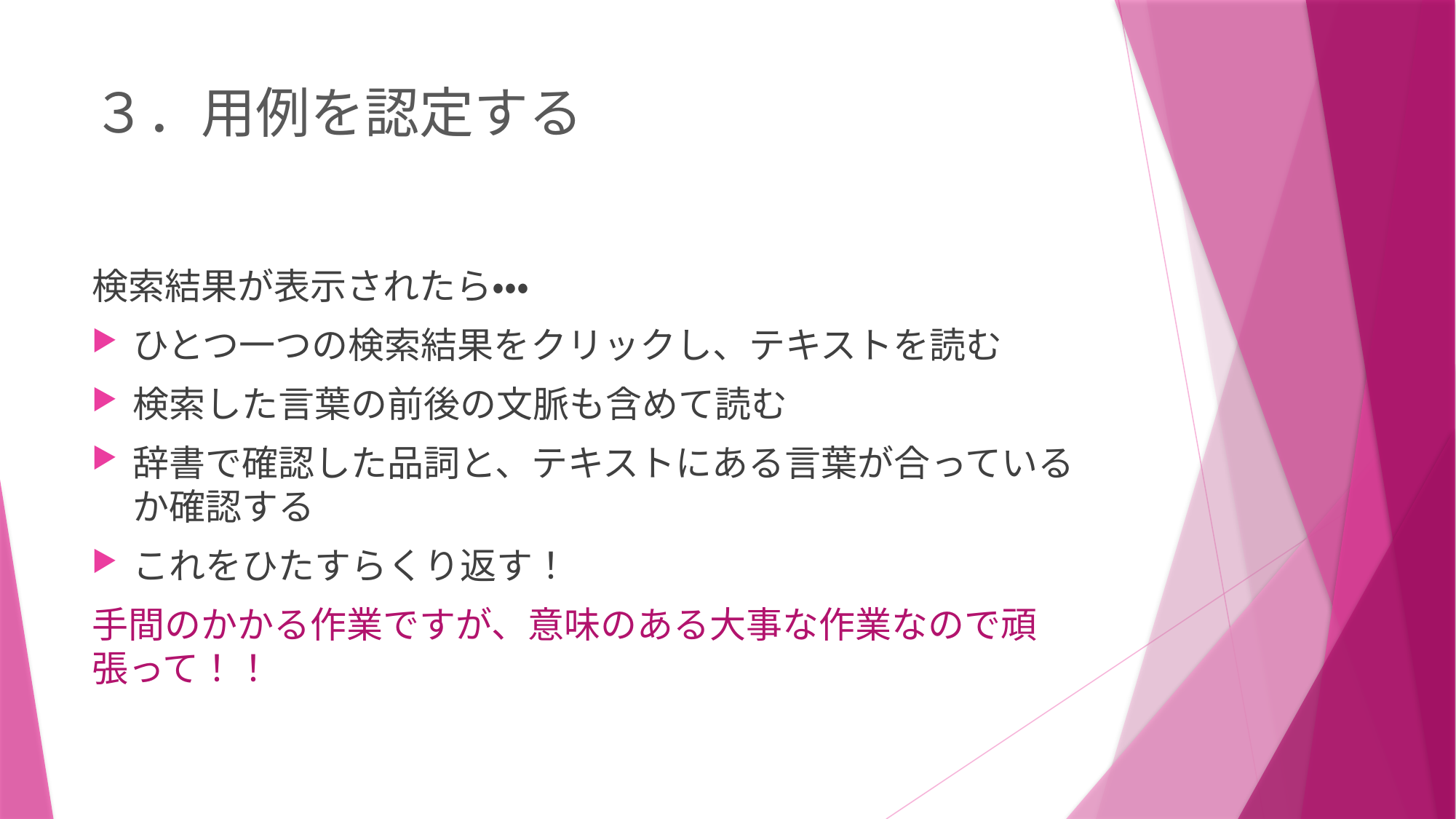

# ３．用例を認定する
検索結果が表示されたら・・・
ひとつ一つの検索結果をクリックし、テキストを読む
検索した言葉の前後の文脈も含めて読む
辞書で確認した品詞と、テキストにある言葉が合っているか確認する
これをひたすらくり返す！
手間のかかる作業ですが、意味のある大事な作業なので頑張って！！